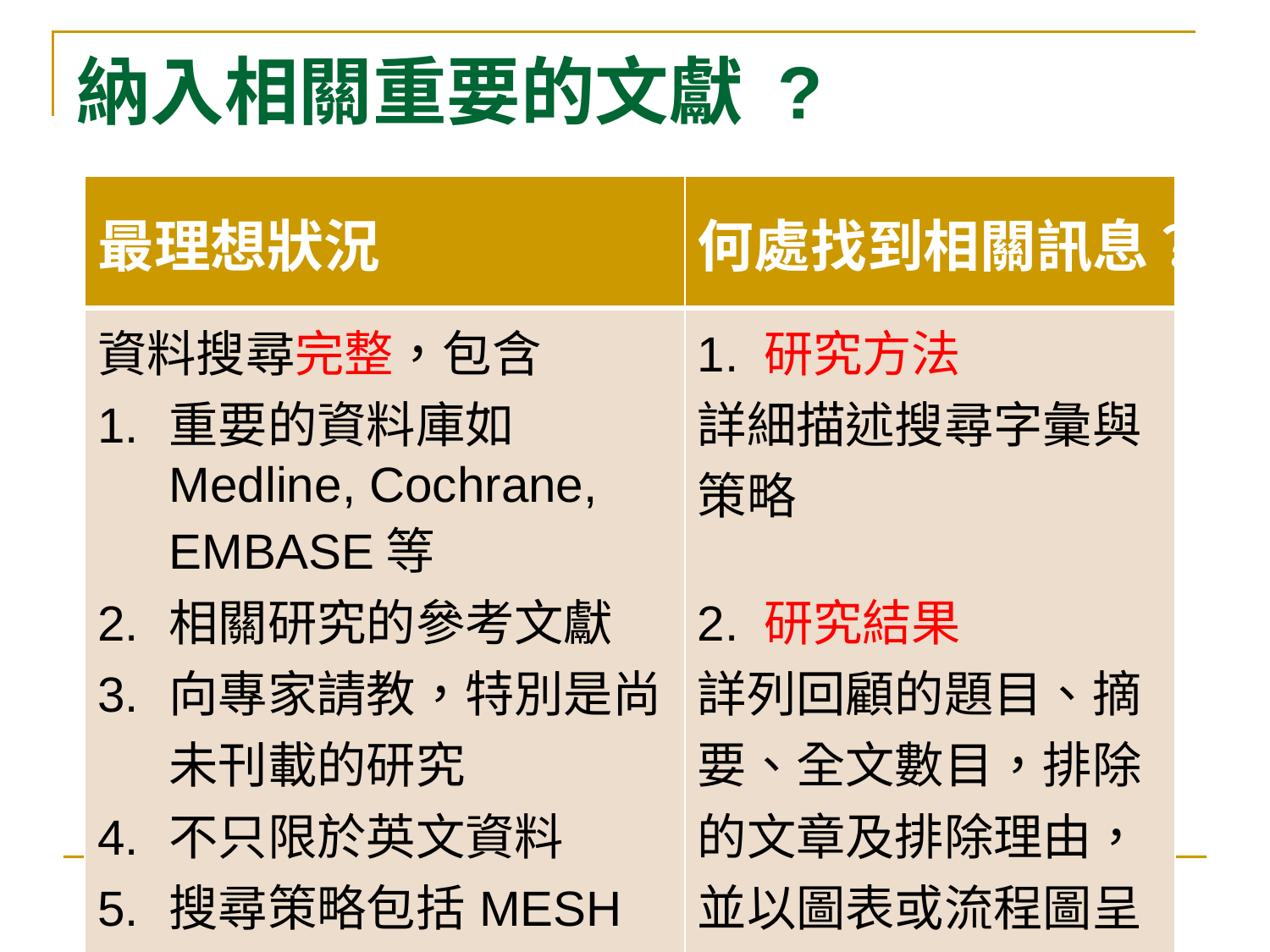

# 納入相關重要的文獻 ?
| 最理想狀況 | 何處找到相關訊息？ |
| --- | --- |
| 資料搜尋完整，包含 重要的資料庫如Medline, Cochrane, EMBASE等 相關研究的參考文獻 向專家請教，特別是尚未刊載的研究 不只限於英文資料 搜尋策略包括MESH term及text words | 1. 研究方法 詳細描述搜尋字彙與策略 2. 研究結果 詳列回顧的題目、摘要、全文數目，排除的文章及排除理由，並以圖表或流程圖呈現 |